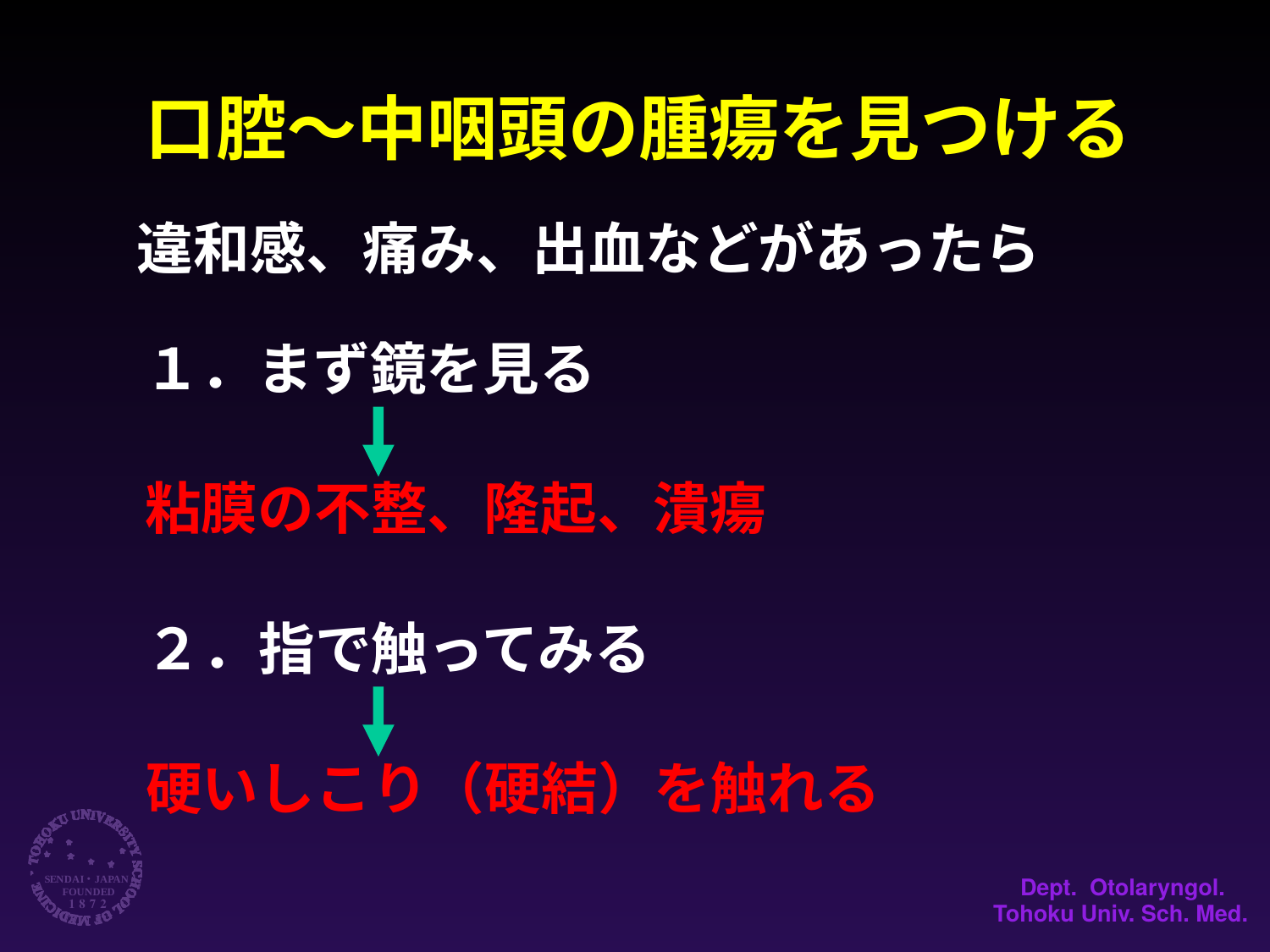

口腔～中咽頭の腫瘍を見つける
違和感、痛み、出血などがあったら
１．まず鏡を見る

粘膜の不整、隆起、潰瘍
２．指で触ってみる

硬いしこり（硬結）を触れる